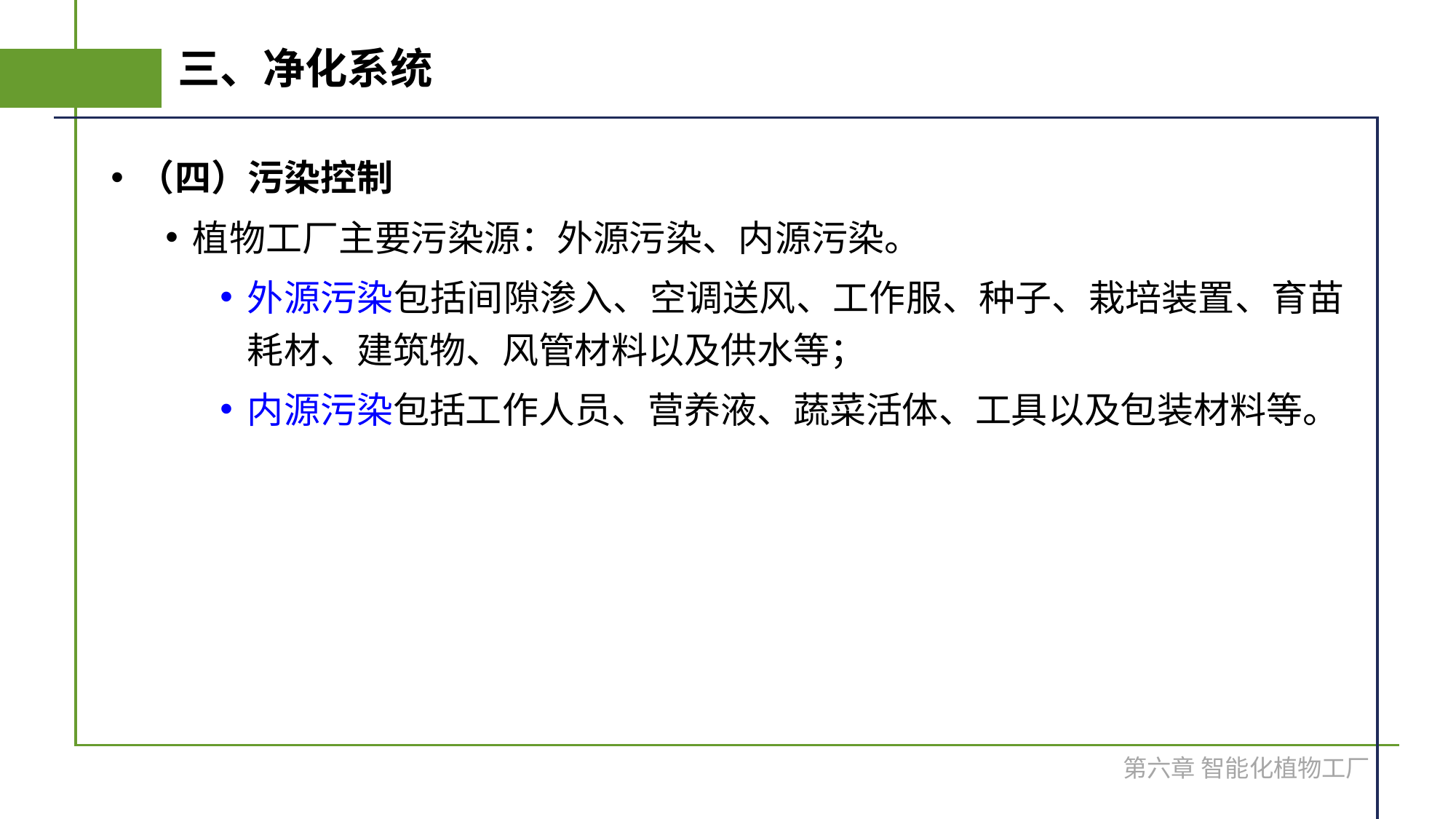

# 三、净化系统
（四）污染控制
植物工厂主要污染源：外源污染、内源污染。
外源污染包括间隙渗入、空调送风、工作服、种子、栽培装置、育苗耗材、建筑物、风管材料以及供水等；
内源污染包括工作人员、营养液、蔬菜活体、工具以及包装材料等。

第六章 智能化植物工厂